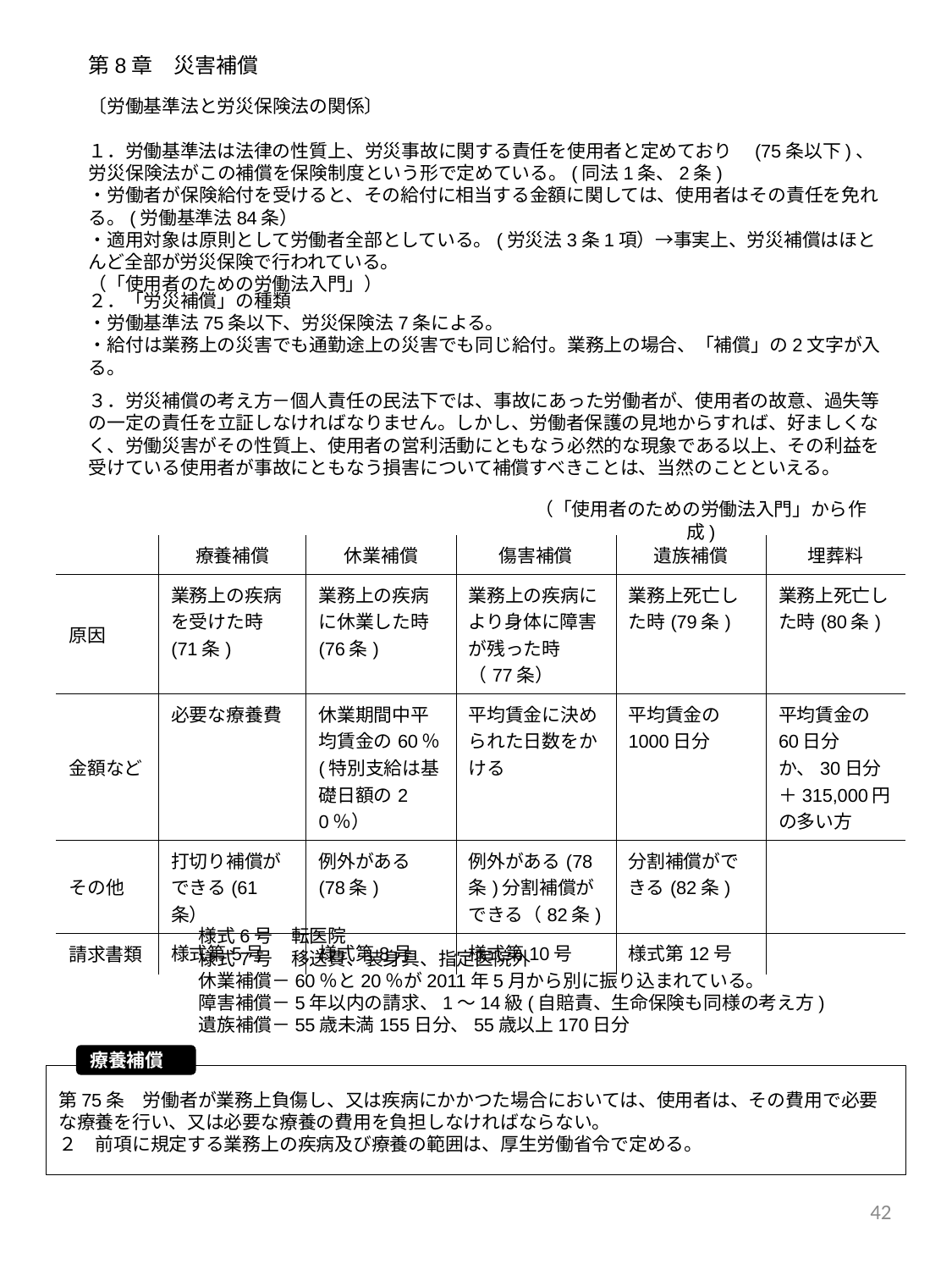

第8章　災害補償
#
〔労働基準法と労災保険法の関係〕

１．労働基準法は法律の性質上、労災事故に関する責任を使用者と定めており　(75条以下)、労災保険法がこの補償を保険制度という形で定めている。(同法1条、2条)
・労働者が保険給付を受けると、その給付に相当する金額に関しては、使用者はその責任を免れる。(労働基準法84条）
・適用対象は原則として労働者全部としている。(労災法3条1項）→事実上、労災補償はほとんど全部が労災保険で行われている。　　　　　　　　　　　　　　　　　　　　　　　　　（「使用者のための労働法入門」）

２．「労災補償」の種類
・労働基準法75条以下、労災保険法7条による。
・給付は業務上の災害でも通勤途上の災害でも同じ給付。業務上の場合、「補償」の2文字が入る。

３．労災補償の考え方－個人責任の民法下では、事故にあった労働者が、使用者の故意、過失等の一定の責任を立証しなければなりません。しかし、労働者保護の見地からすれば、好ましくなく、労働災害がその性質上、使用者の営利活動にともなう必然的な現象である以上、その利益を受けている使用者が事故にともなう損害について補償すべきことは、当然のことといえる。

（「使用者のための労働法入門」から作成)
|  | 療養補償 | 休業補償 | 傷害補償 | 遺族補償 | 埋葬料 |
| --- | --- | --- | --- | --- | --- |
| 原因 | 業務上の疾病を受けた時 (71条) | 業務上の疾病に休業した時 (76条) | 業務上の疾病により身体に障害が残った時（77条） | 業務上死亡した時(79条) | 業務上死亡した時(80条) |
| 金額など | 必要な療養費 | 休業期間中平均賃金の60％ (特別支給は基礎日額の20％） | 平均賃金に決められた日数をかける | 平均賃金の1000日分 | 平均賃金の60日分か、30日分＋315,000円の多い方 |
| その他 | 打切り補償ができる(61条） | 例外がある (78条) | 例外がある(78条)分割補償ができる（82条) | 分割補償ができる(82条) |  |
| 請求書類 | 様式第5号 | 様式第8号 | 様式第10号 | 様式第12号 |  |
様式6号　転医院
様式7号　移送費、装身具、指定医院外
休業補償－60％と20％が2011年5月から別に振り込まれている。
障害補償－5年以内の請求、1～14級(自賠責、生命保険も同様の考え方)
遺族補償－55歳未満155日分、55歳以上170日分
療養補償

第75条　労働者が業務上負傷し、又は疾病にかかつた場合においては、使用者は、その費用で必要な療養を行い、又は必要な療養の費用を負担しなければならない。
２　前項に規定する業務上の疾病及び療養の範囲は、厚生労働省令で定める。

42